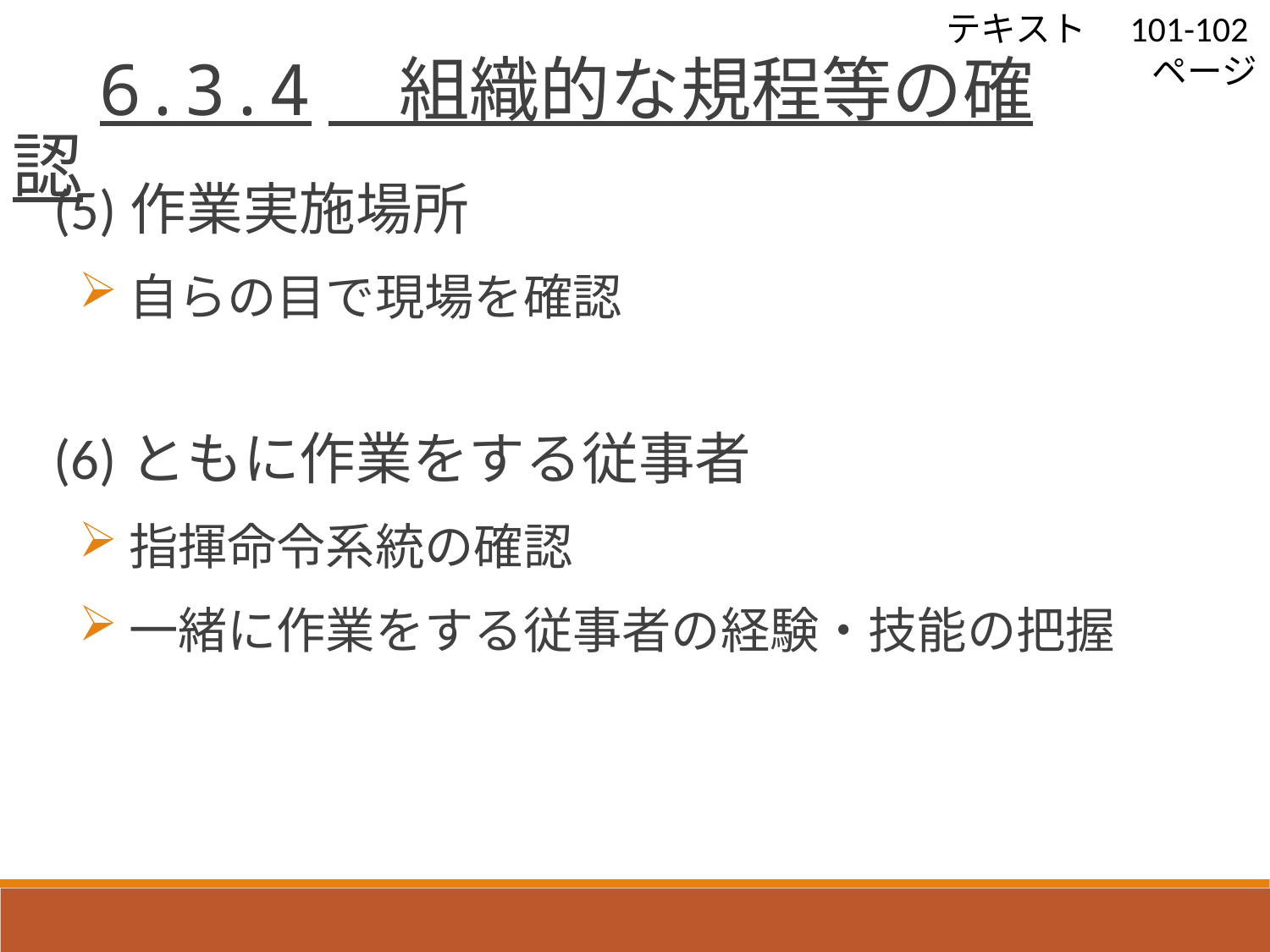

6.3.4　組織的な規程等の確認
テキスト　101-102ページ
(5)作業実施場所
自らの目で現場を確認

(6)ともに作業をする従事者
指揮命令系統の確認
一緒に作業をする従事者の経験・技能の把握